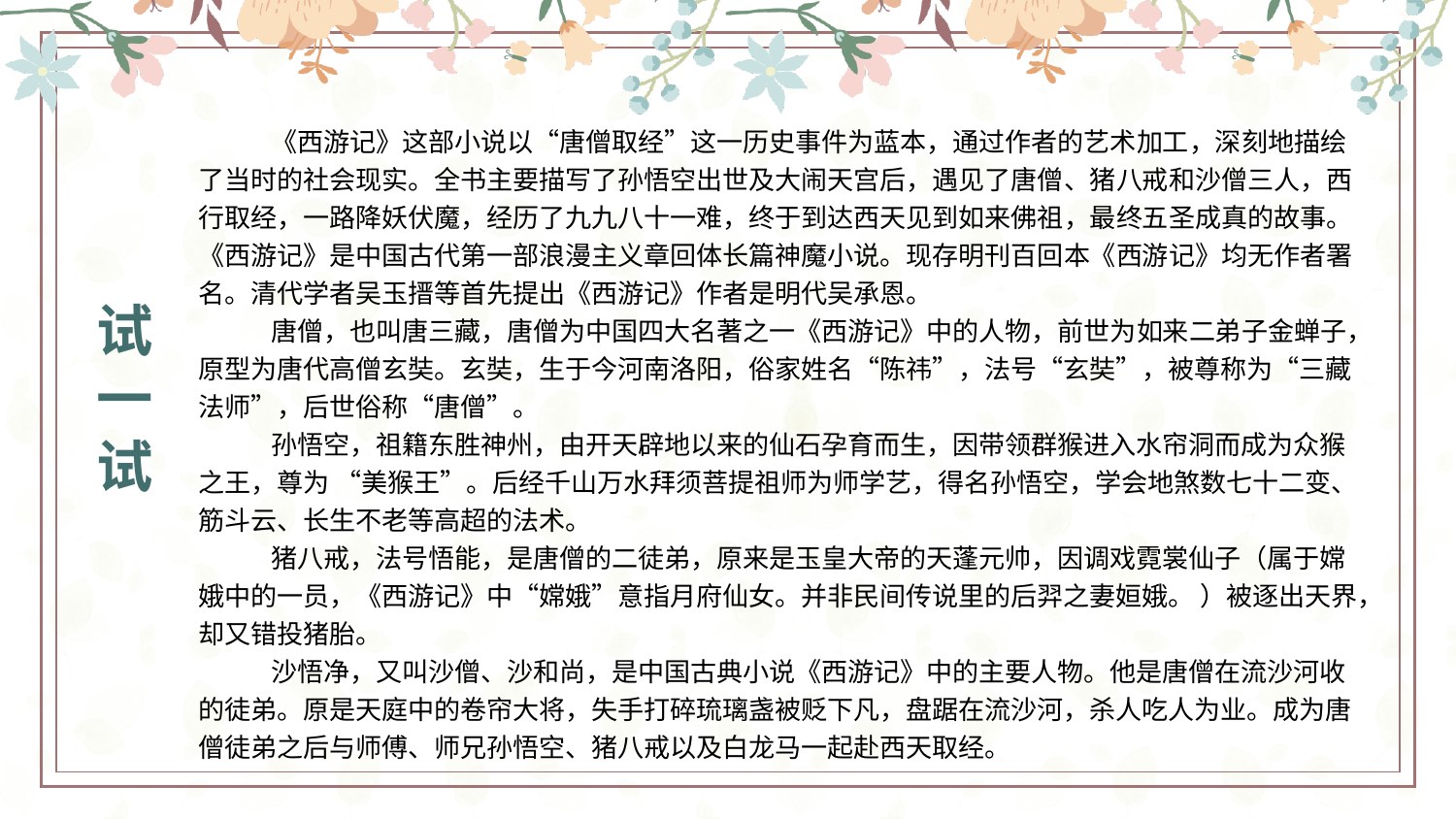

《西游记》这部小说以“唐僧取经”这一历史事件为蓝本，通过作者的艺术加工，深刻地描绘了当时的社会现实。全书主要描写了孙悟空出世及大闹天宫后，遇见了唐僧、猪八戒和沙僧三人，西行取经，一路降妖伏魔，经历了九九八十一难，终于到达西天见到如来佛祖，最终五圣成真的故事。《西游记》是中国古代第一部浪漫主义章回体长篇神魔小说。现存明刊百回本《西游记》均无作者署名。清代学者吴玉搢等首先提出《西游记》作者是明代吴承恩。
唐僧，也叫唐三藏，唐僧为中国四大名著之一《西游记》中的人物，前世为如来二弟子金蝉子，原型为唐代高僧玄奘。玄奘，生于今河南洛阳，俗家姓名“陈祎”，法号“玄奘”，被尊称为“三藏法师”，后世俗称“唐僧”。
孙悟空，祖籍东胜神州，由开天辟地以来的仙石孕育而生，因带领群猴进入水帘洞而成为众猴之王，尊为 “美猴王”。后经千山万水拜须菩提祖师为师学艺，得名孙悟空，学会地煞数七十二变、筋斗云、长生不老等高超的法术。
猪八戒，法号悟能，是唐僧的二徒弟，原来是玉皇大帝的天蓬元帅，因调戏霓裳仙子（属于嫦娥中的一员，《西游记》中“嫦娥”意指月府仙女。并非民间传说里的后羿之妻姮娥。 ）被逐出天界，却又错投猪胎。
沙悟净，又叫沙僧、沙和尚，是中国古典小说《西游记》中的主要人物。他是唐僧在流沙河收的徒弟。原是天庭中的卷帘大将，失手打碎琉璃盏被贬下凡，盘踞在流沙河，杀人吃人为业。成为唐僧徒弟之后与师傅、师兄孙悟空、猪八戒以及白龙马一起赴西天取经。
试一试